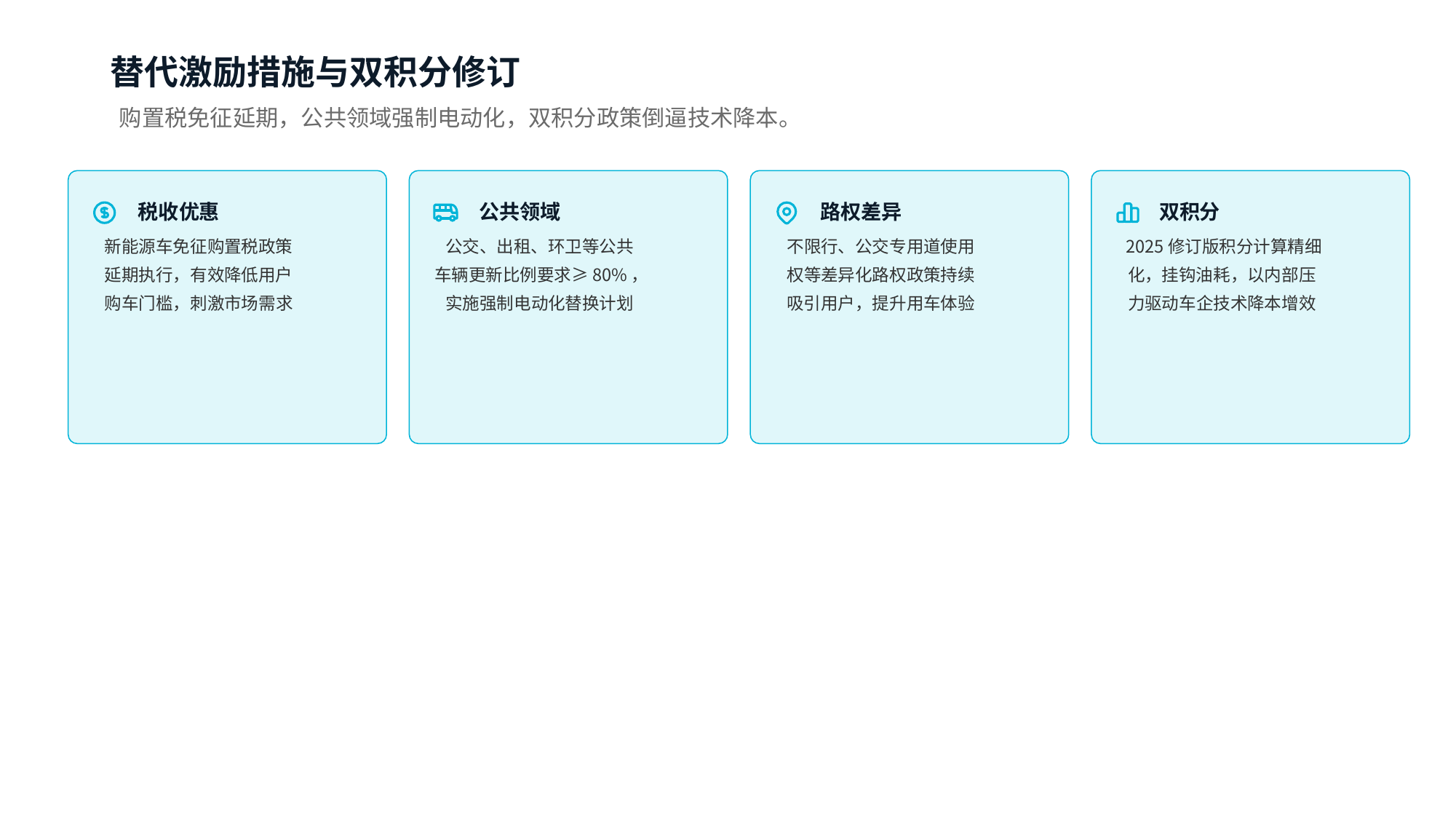

替代激励措施与双积分修订
购置税免征延期，公共领域强制电动化，双积分政策倒逼技术降本。

税收优惠

新能源车免征购置税政策
延期执行，有效降低用户
购车门槛，刺激市场需求

公共领域

公交、出租、环卫等公共
车辆更新比例要求≥80%，
实施强制电动化替换计划

路权差异

不限行、公交专用道使用
权等差异化路权政策持续
吸引用户，提升用车体验

双积分

2025修订版积分计算精细
化，挂钩油耗，以内部压
力驱动车企技术降本增效